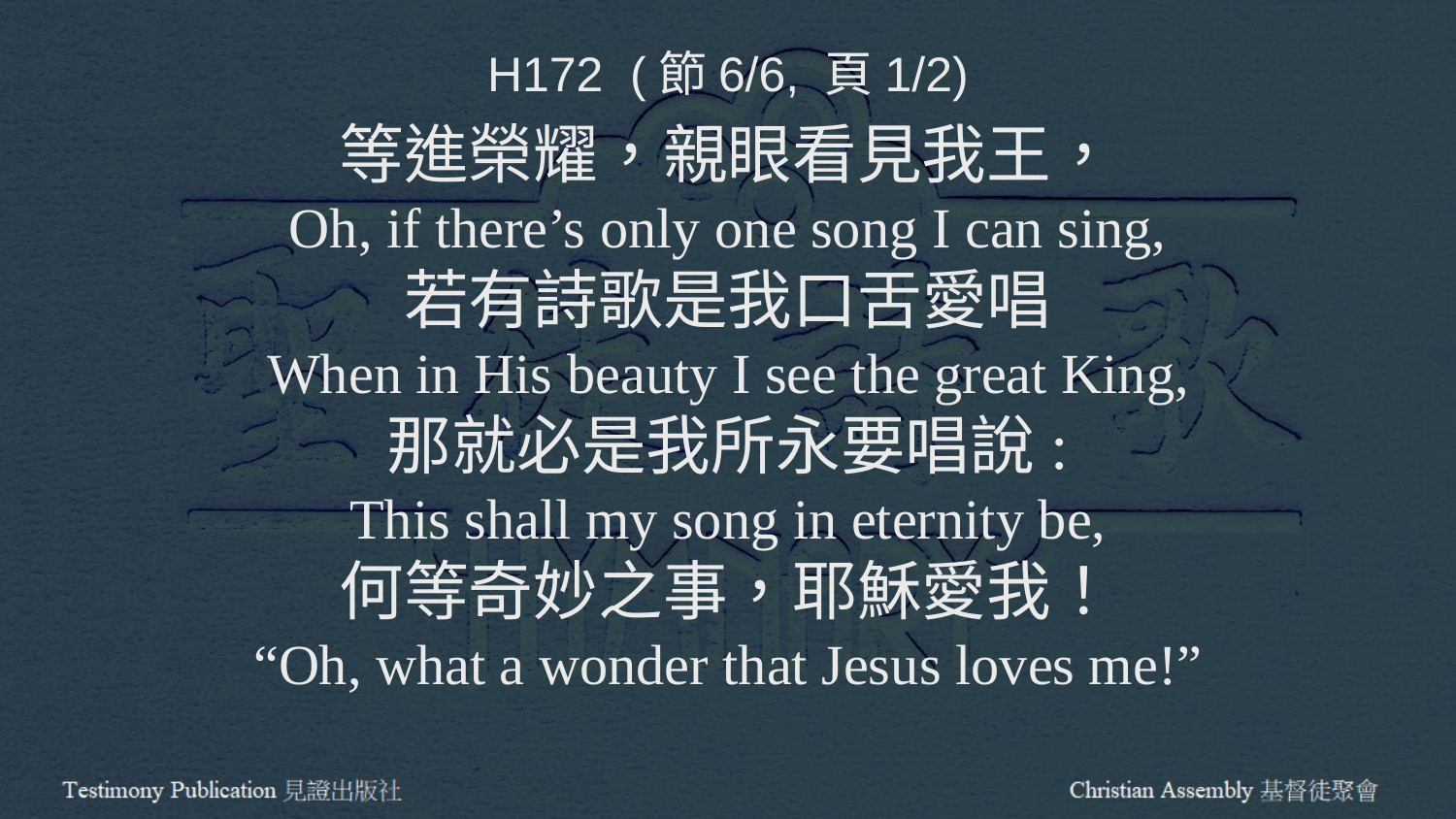

H172  (節6/6, 頁1/2)
等進榮耀，親眼看見我王，
Oh, if there’s only one song I can sing,
若有詩歌是我口舌愛唱
When in His beauty I see the great King,
那就必是我所永要唱說:
This shall my song in eternity be,
何等奇妙之事，耶穌愛我！
“Oh, what a wonder that Jesus loves me!”